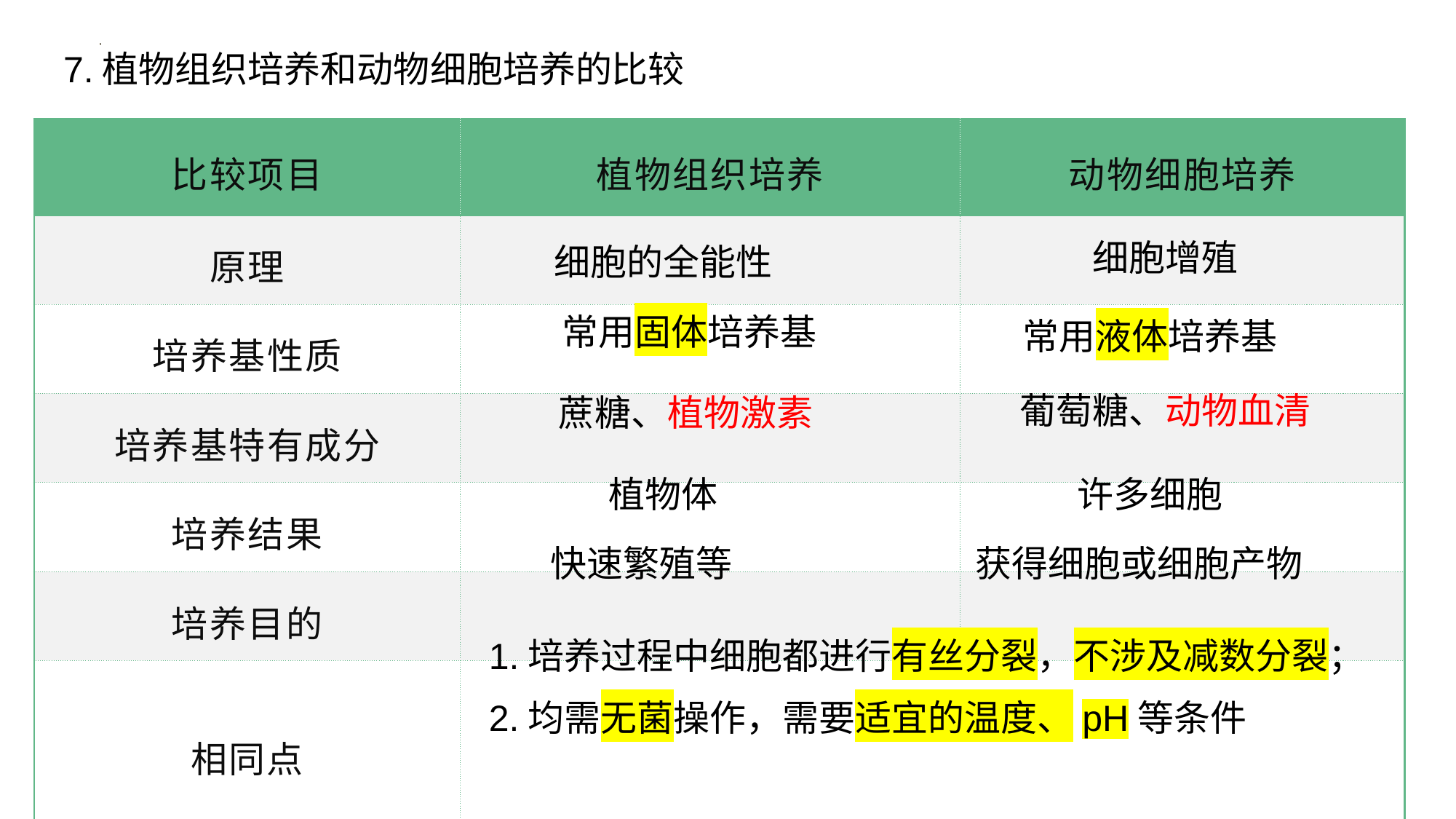

7.植物组织培养和动物细胞培养的比较
| 比较项目 | 植物组织培养 | 动物细胞培养 |
| --- | --- | --- |
| 原理 |  |  |
| 培养基性质 |  |  |
| 培养基特有成分 |  |  |
| 培养结果 |  |  |
| 培养目的 |  |  |
| 相同点 |  |  |
细胞增殖
细胞的全能性
常用固体培养基
常用液体培养基
葡萄糖、动物血清
蔗糖、植物激素
植物体
许多细胞
快速繁殖等
获得细胞或细胞产物
1.培养过程中细胞都进行有丝分裂，不涉及减数分裂；
2.均需无菌操作，需要适宜的温度、pH等条件